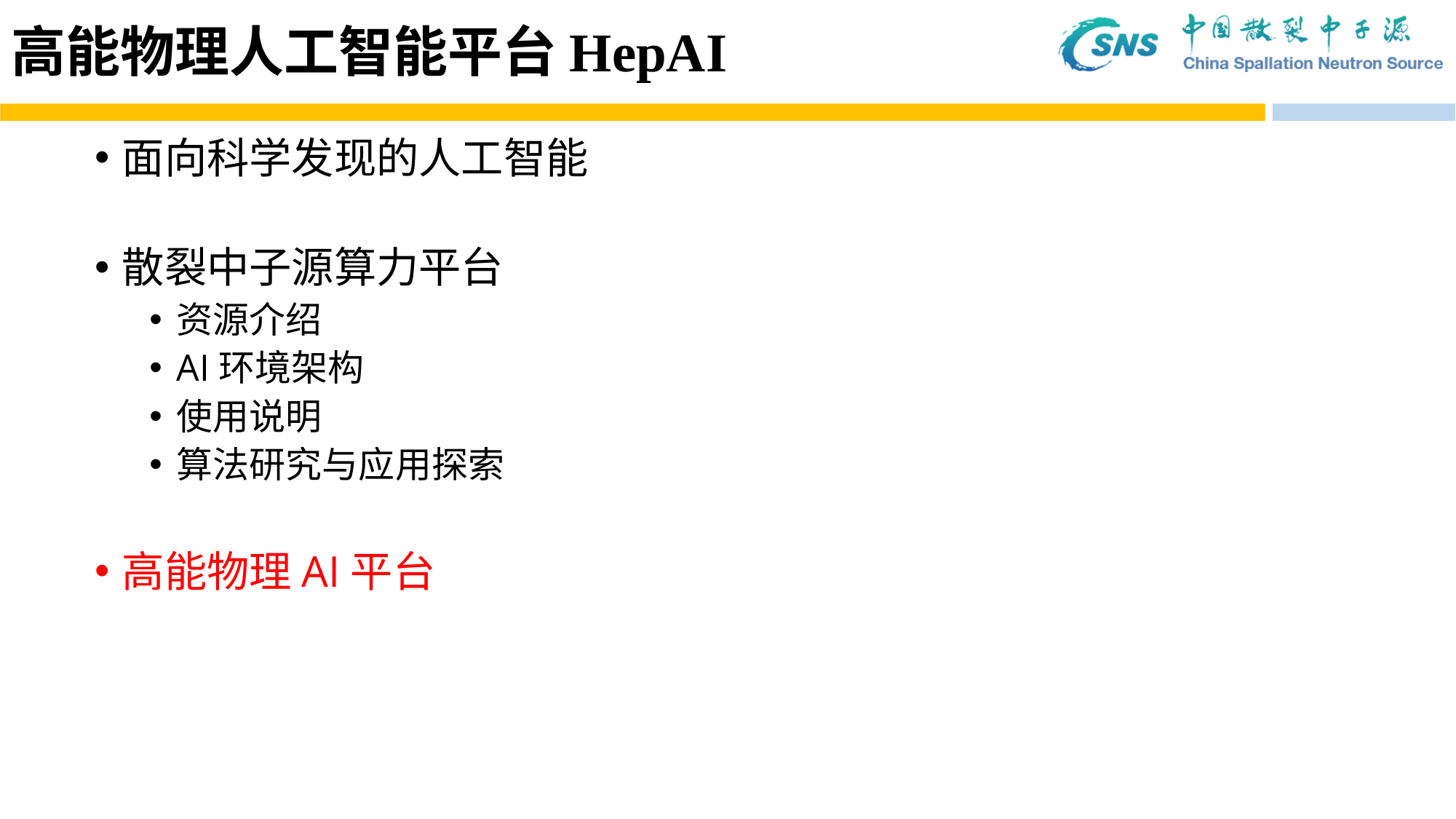

# 高能物理人工智能平台HepAI
面向科学发现的人工智能

散裂中子源算力平台
资源介绍
AI环境架构
使用说明
算法研究与应用探索

高能物理AI平台